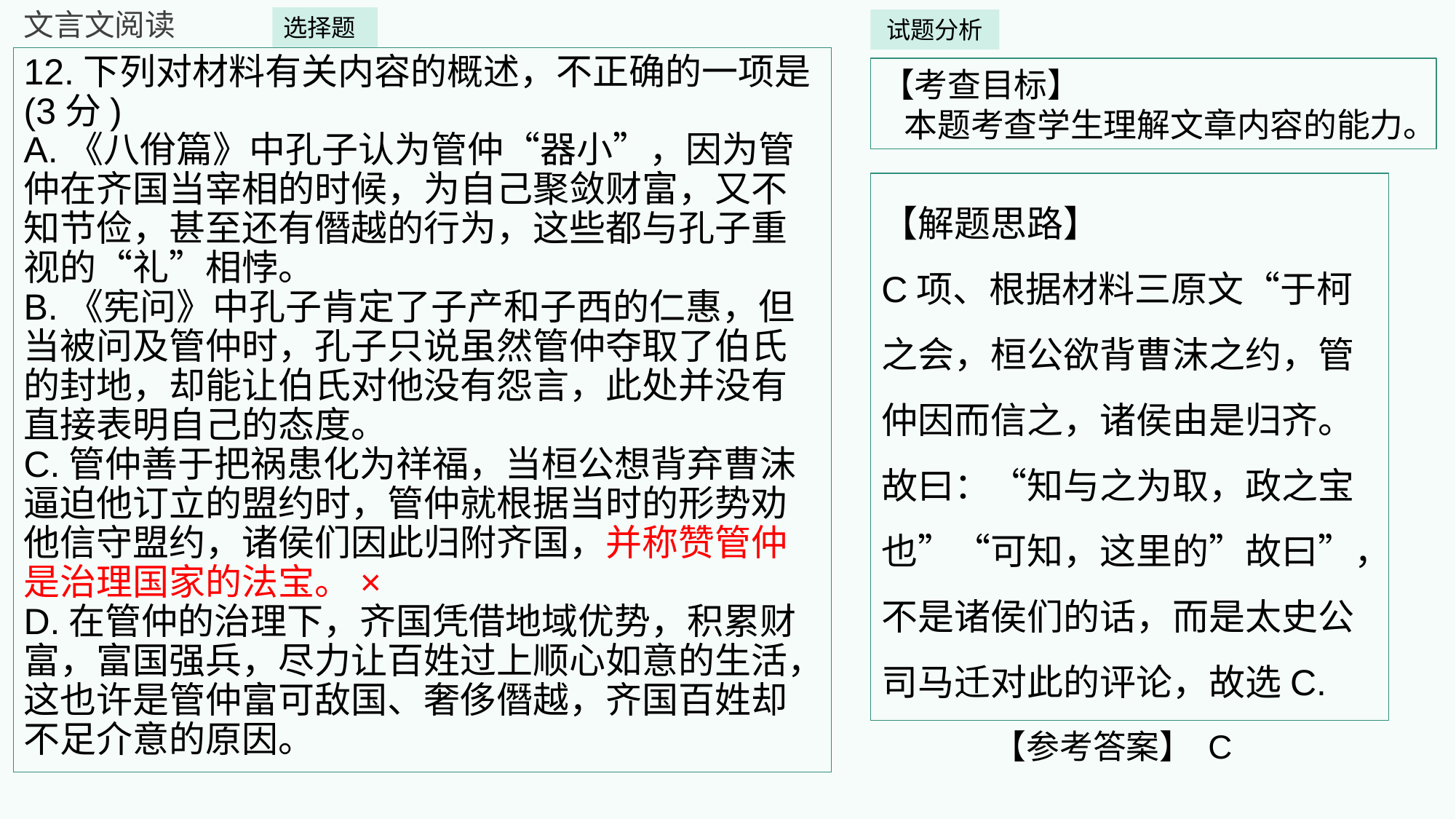

文言文阅读
选择题
试题分析
12.下列对材料有关内容的概述，不正确的一项是(3分)
A.《八佾篇》中孔子认为管仲“器小”，因为管仲在齐国当宰相的时候，为自己聚敛财富，又不知节俭，甚至还有僭越的行为，这些都与孔子重视的“礼”相悖。
B.《宪问》中孔子肯定了子产和子西的仁惠，但当被问及管仲时，孔子只说虽然管仲夺取了伯氏的封地，却能让伯氏对他没有怨言，此处并没有直接表明自己的态度。
C.管仲善于把祸患化为祥福，当桓公想背弃曹沫逼迫他订立的盟约时，管仲就根据当时的形势劝他信守盟约，诸侯们因此归附齐国，并称赞管仲是治理国家的法宝。×
D.在管仲的治理下，齐国凭借地域优势，积累财富，富国强兵，尽力让百姓过上顺心如意的生活，这也许是管仲富可敌国、奢侈僭越，齐国百姓却不足介意的原因。
【考查目标】
  本题考查学生理解文章内容的能力。
【解题思路】
C项、根据材料三原文“于柯之会，桓公欲背曹沫之约，管仲因而信之，诸侯由是归齐。故曰：“知与之为取，政之宝也”“可知，这里的”故曰”，不是诸侯们的话，而是太史公司马迁对此的评论，故选C.
【参考答案】 C